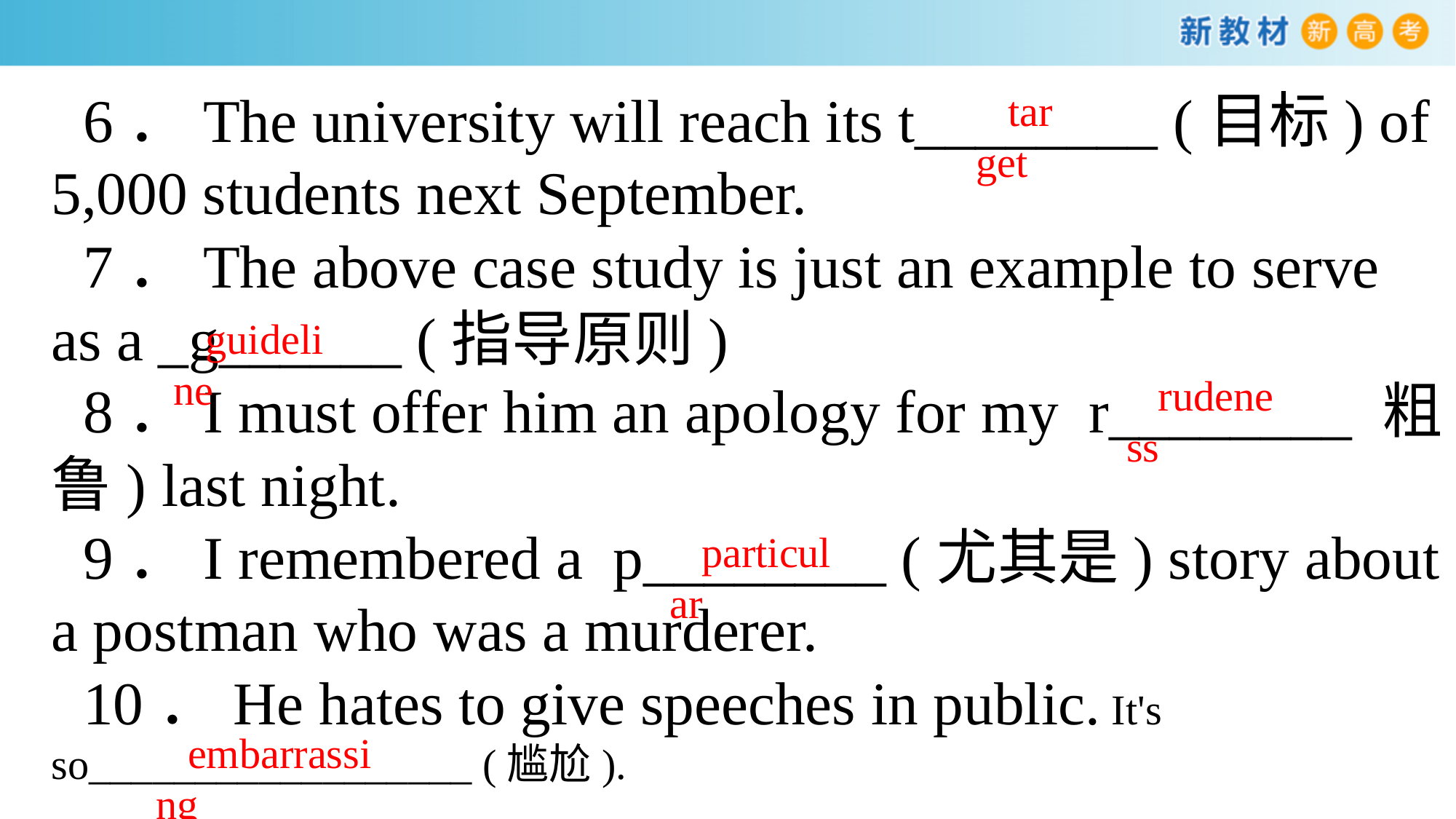

6．The university will reach its t________ (目标) of 5,000 students next September.
7．The above case study is just an example to serve as a _g______ (指导原则)
8．I must offer him an apology for my  r________ 粗鲁) last night.
9．I remembered a  p________ (尤其是) story about a postman who was a murderer.
10．He hates to give speeches in public. It's so__________________ (尴尬).
target
guideline
rudeness
particular
embarrassing